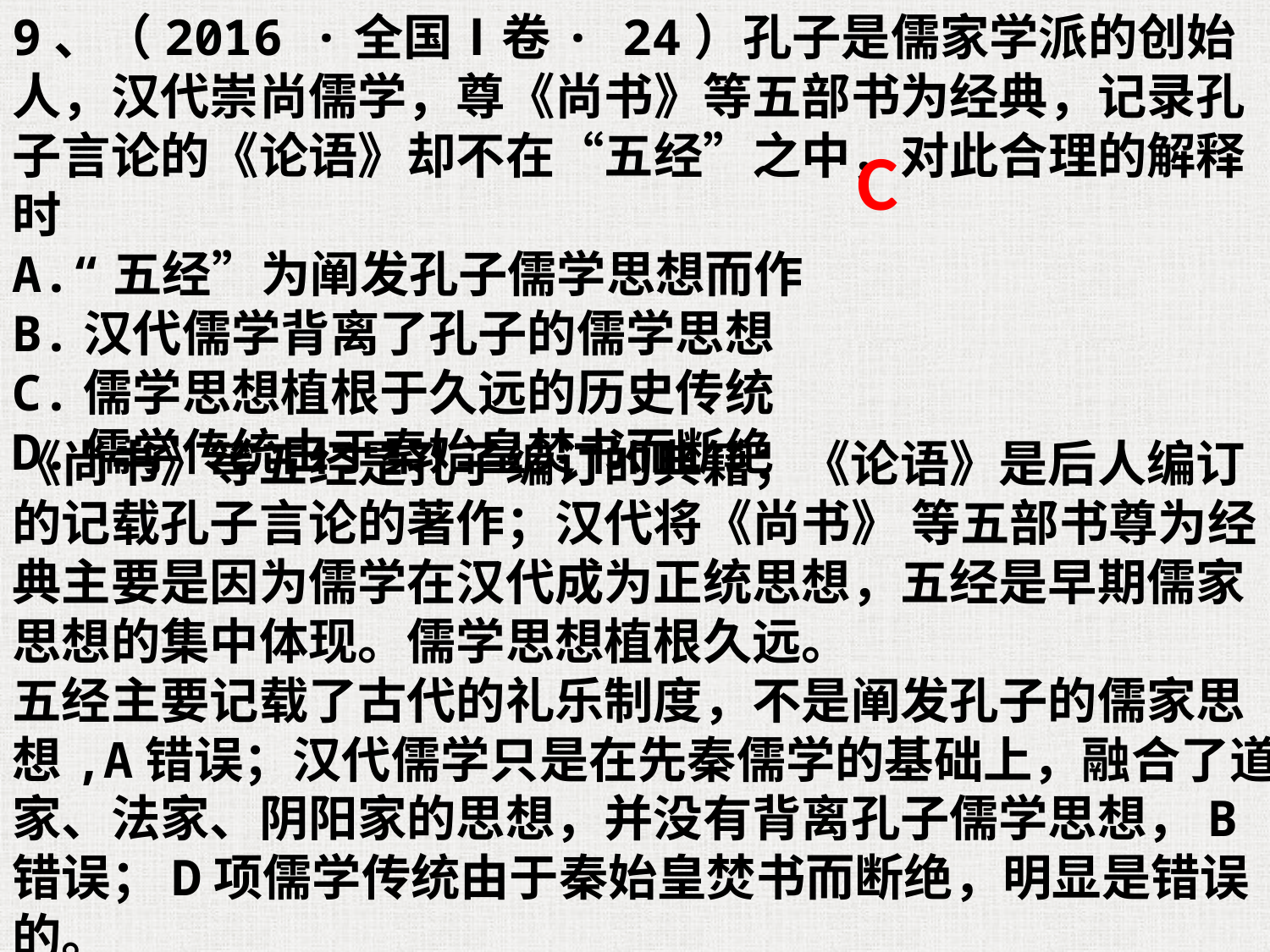

9、（2016 ·全国Ⅰ卷· 24）孔子是儒家学派的创始人，汉代崇尚儒学，尊《尚书》等五部书为经典，记录孔子言论的《论语》却不在“五经”之中，对此合理的解释时
A.“五经”为阐发孔子儒学思想而作
B.汉代儒学背离了孔子的儒学思想
C.儒学思想植根于久远的历史传统
D.儒学传统由于秦始皇焚书而断绝

C
《尚书》等五经是孔子编订的典籍；《论语》是后人编订的记载孔子言论的著作；汉代将《尚书》 等五部书尊为经典主要是因为儒学在汉代成为正统思想，五经是早期儒家思想的集中体现。儒学思想植根久远。
五经主要记载了古代的礼乐制度，不是阐发孔子的儒家思想,A错误；汉代儒学只是在先秦儒学的基础上，融合了道家、法家、阴阳家的思想，并没有背离孔子儒学思想，B错误；D项儒学传统由于秦始皇焚书而断绝，明显是错误的。